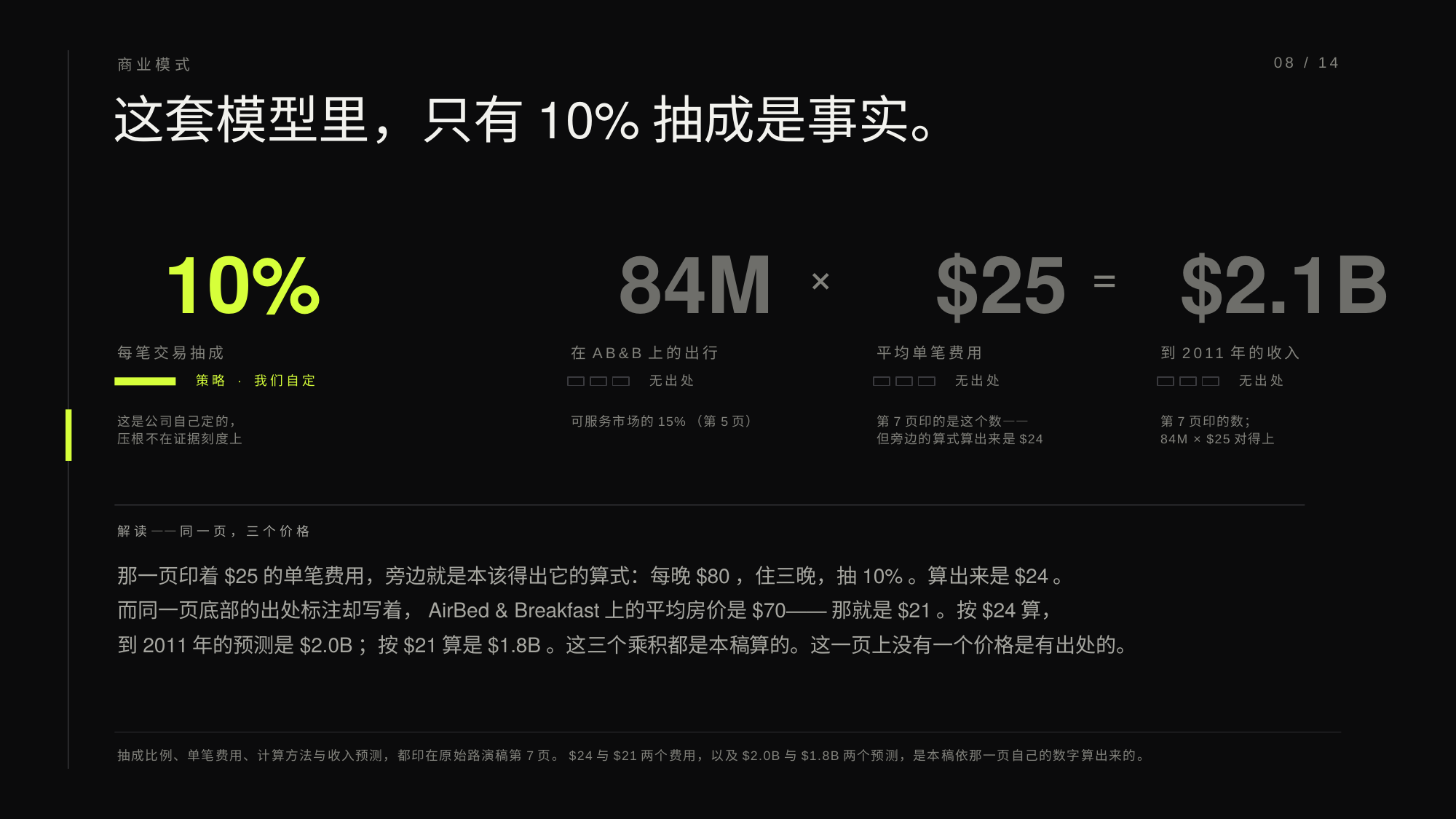

商业模式
08 / 14
这套模型里，只有10%抽成是事实。
10%
84M
$25
$2.1B
×
=
每笔交易抽成
在AB&B上的出行
平均单笔费用
到2011年的收入
策略 · 我们自定
无出处
无出处
无出处

这是公司自己定的，
压根不在证据刻度上
可服务市场的15%（第5页）
第7页印的是这个数——
但旁边的算式算出来是$24
第7页印的数；
84M × $25对得上

解读——同一页，三个价格
那一页印着$25的单笔费用，旁边就是本该得出它的算式：每晚$80，住三晚，抽10%。算出来是$24。
而同一页底部的出处标注却写着，AirBed & Breakfast上的平均房价是$70——那就是$21。按$24算，
到2011年的预测是$2.0B；按$21算是$1.8B。这三个乘积都是本稿算的。这一页上没有一个价格是有出处的。

抽成比例、单笔费用、计算方法与收入预测，都印在原始路演稿第7页。$24与$21两个费用，以及$2.0B与$1.8B两个预测，是本稿依那一页自己的数字算出来的。